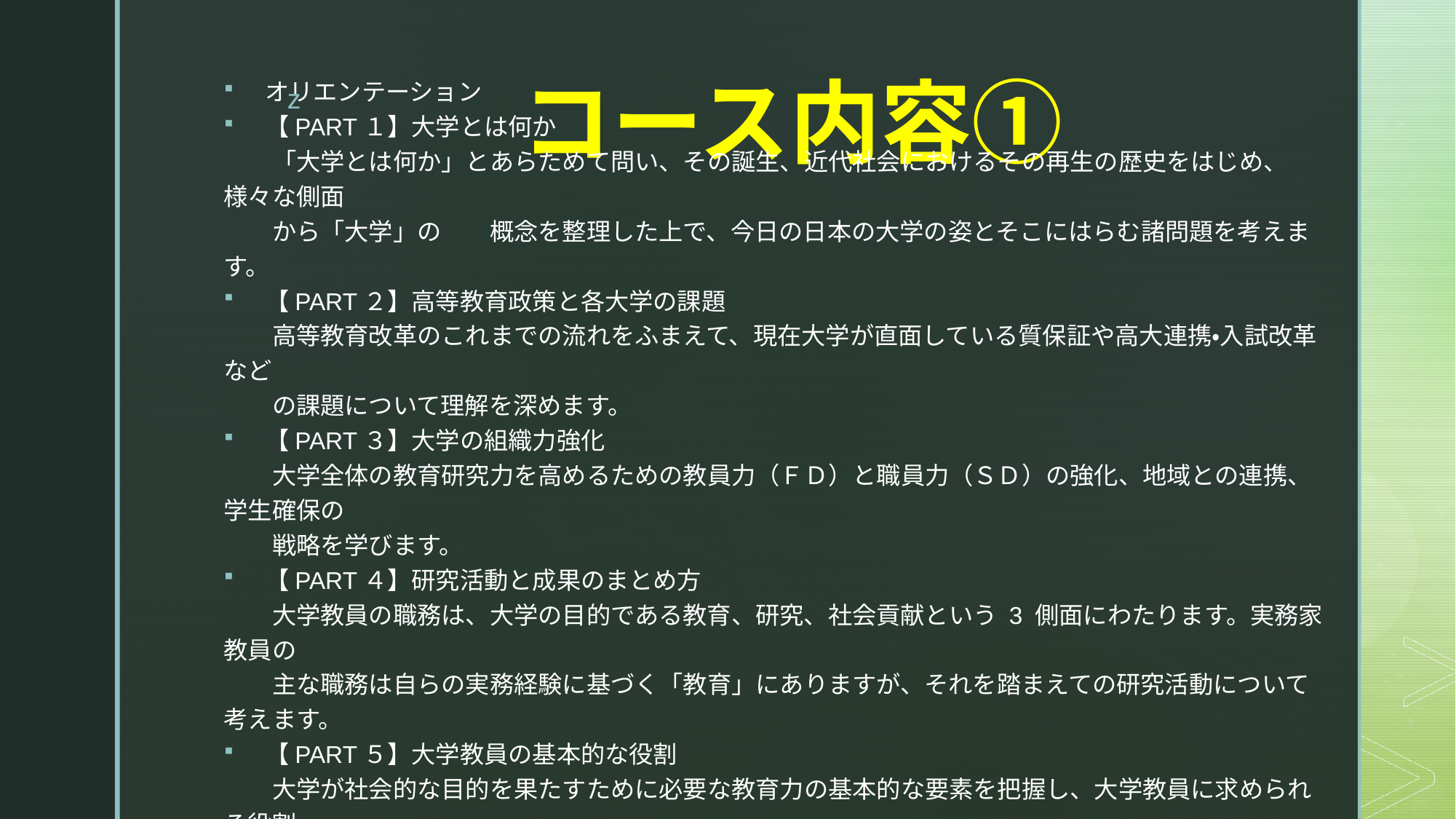

オリエンテーション
【PART１】大学とは何か
　　「大学とは何か」とあらためて問い、その誕生、近代社会におけるその再生の歴史をはじめ、様々な側面
　　から「大学」の　　概念を整理した上で、今日の日本の大学の姿とそこにはらむ諸問題を考えます。
【PART２】高等教育政策と各大学の課題
　　高等教育改革のこれまでの流れをふまえて、現在大学が直面している質保証や高大連携・入試改革など
　　の課題について理解を深めます。
【PART３】大学の組織力強化
　　大学全体の教育研究力を高めるための教員力（ＦＤ）と職員力（ＳＤ）の強化、地域との連携、学生確保の
　　戦略を学びます。
【PART４】研究活動と成果のまとめ方
　　大学教員の職務は、大学の目的である教育、研究、社会貢献という 3 側面にわたります。実務家教員の
　　主な職務は自らの実務経験に基づく「教育」にありますが、それを踏まえての研究活動について考えます。
【PART５】大学教員の基本的な役割
　　大学が社会的な目的を果たすために必要な教育力の基本的な要素を把握し、大学教員に求められる役割
　　の方向性を明らかにし、教員相互・教員と職員の連携のあり方を学びます。
# コース内容①